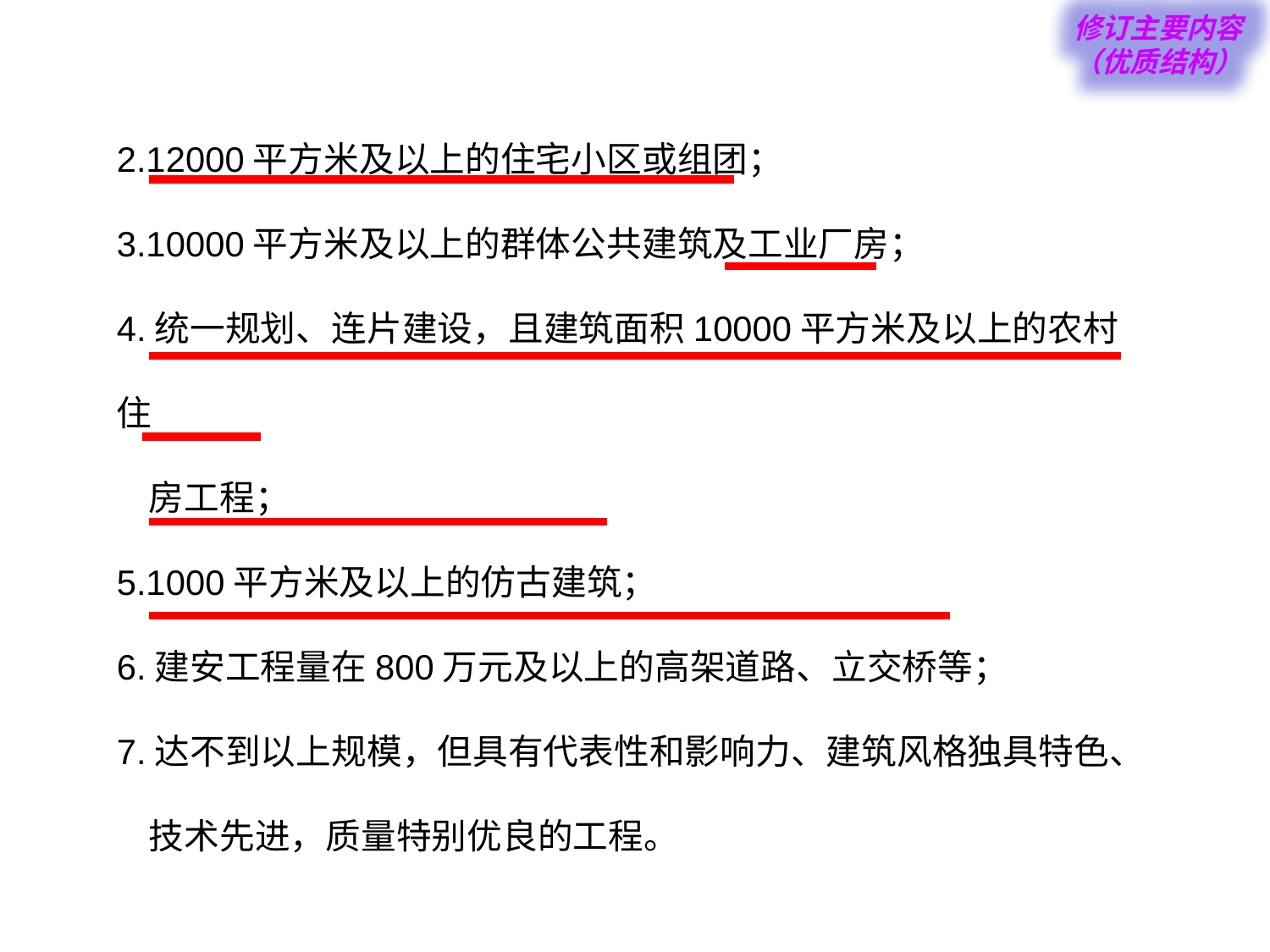

修订主要内容（优质结构）
2.12000平方米及以上的住宅小区或组团；
3.10000平方米及以上的群体公共建筑及工业厂房；
4.统一规划、连片建设，且建筑面积10000平方米及以上的农村住
   房工程；
5.1000平方米及以上的仿古建筑；
6.建安工程量在800万元及以上的高架道路、立交桥等；
7.达不到以上规模，但具有代表性和影响力、建筑风格独具特色、
   技术先进，质量特别优良的工程。